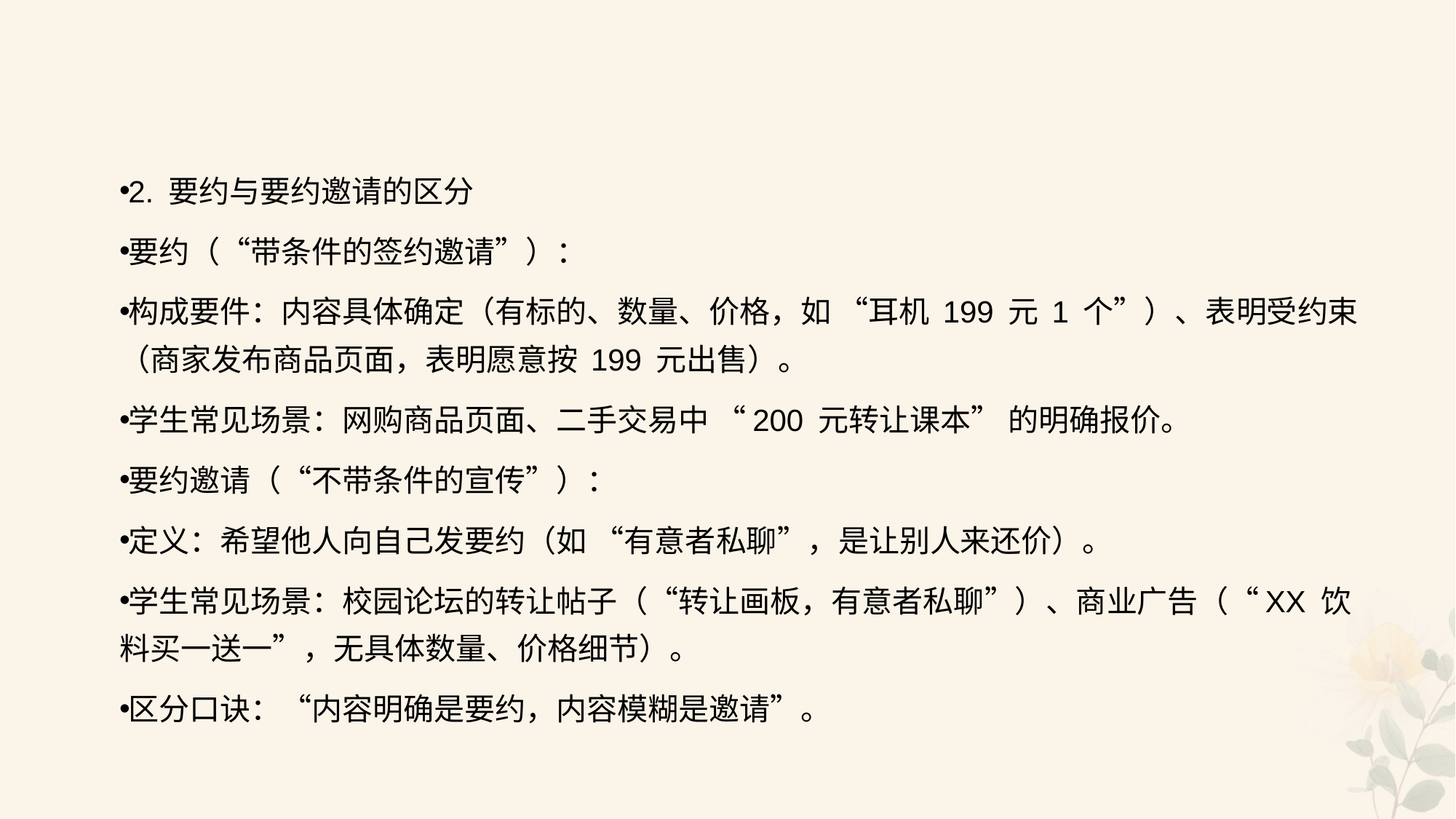

#
2. 要约与要约邀请的区分
要约（“带条件的签约邀请”）：
构成要件：内容具体确定（有标的、数量、价格，如 “耳机 199 元 1 个”）、表明受约束（商家发布商品页面，表明愿意按 199 元出售）。
学生常见场景：网购商品页面、二手交易中 “200 元转让课本” 的明确报价。
要约邀请（“不带条件的宣传”）：
定义：希望他人向自己发要约（如 “有意者私聊”，是让别人来还价）。
学生常见场景：校园论坛的转让帖子（“转让画板，有意者私聊”）、商业广告（“XX 饮料买一送一”，无具体数量、价格细节）。
区分口诀：“内容明确是要约，内容模糊是邀请”。